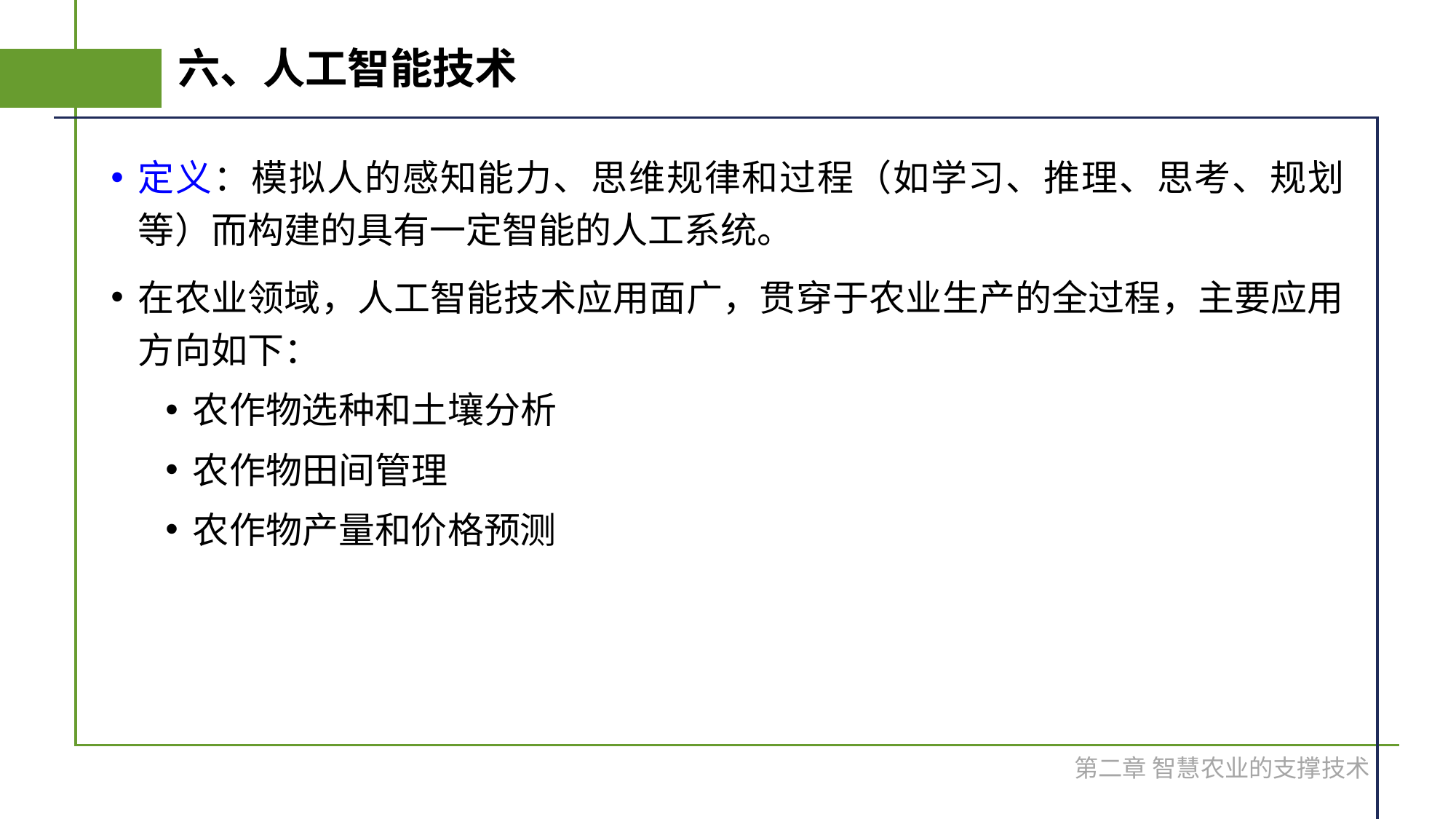

# 六、人工智能技术
定义：模拟人的感知能力、思维规律和过程（如学习、推理、思考、规划等）而构建的具有一定智能的人工系统。
在农业领域，人工智能技术应用面广，贯穿于农业生产的全过程，主要应用方向如下：
农作物选种和土壤分析
农作物田间管理
农作物产量和价格预测
第二章 智慧农业的支撑技术